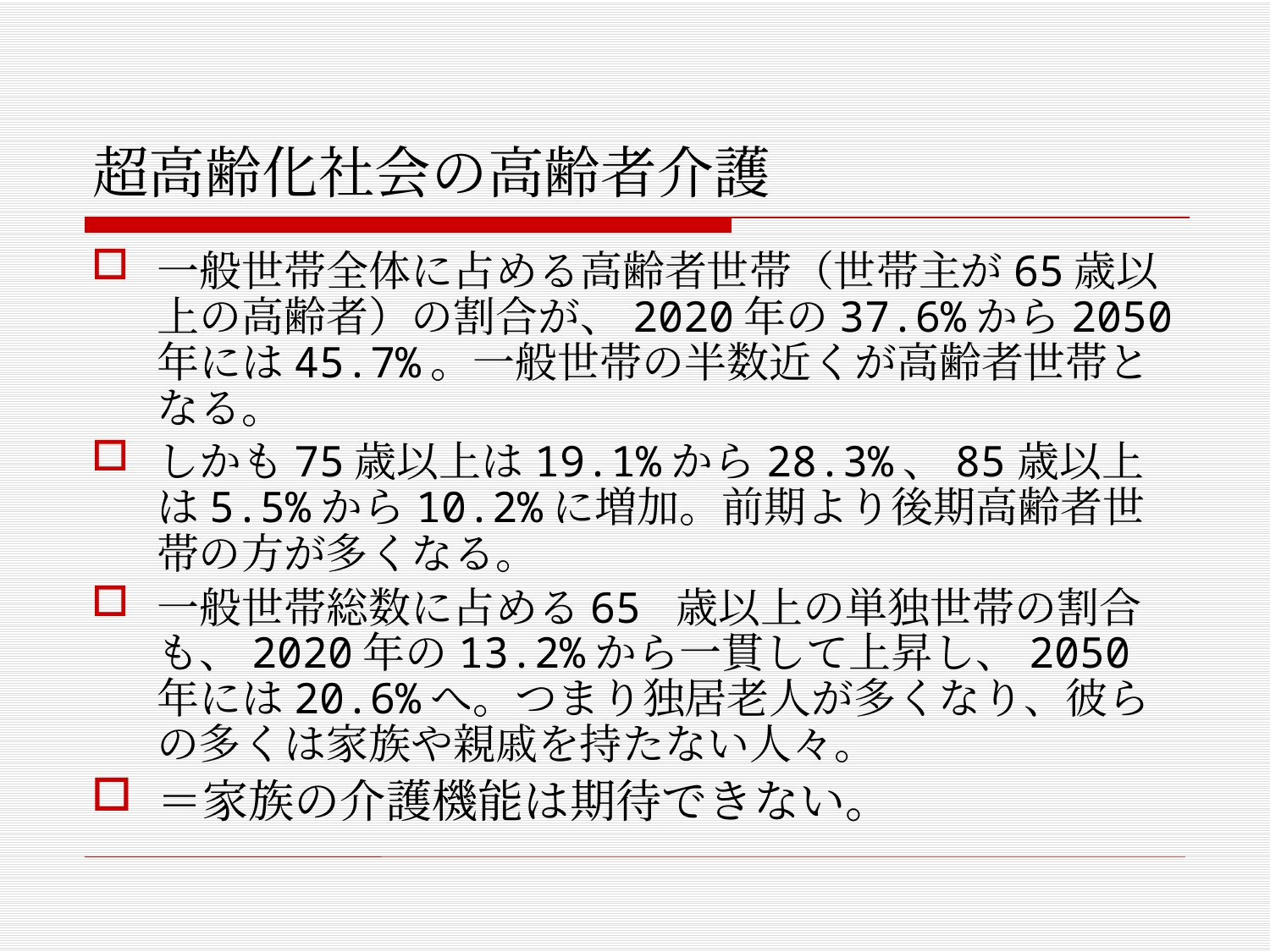

# 超高齢化社会の高齢者介護
一般世帯全体に占める高齢者世帯（世帯主が65歳以上の高齢者）の割合が、2020年の37.6%から2050年には45.7%。一般世帯の半数近くが高齢者世帯となる。
しかも75歳以上は19.1%から28.3%、85歳以上は5.5%から10.2%に増加。前期より後期高齢者世帯の方が多くなる。
一般世帯総数に占める65 歳以上の単独世帯の割合も、2020年の13.2%から一貫して上昇し、2050年には20.6%へ。つまり独居老人が多くなり、彼らの多くは家族や親戚を持たない人々。
＝家族の介護機能は期待できない。